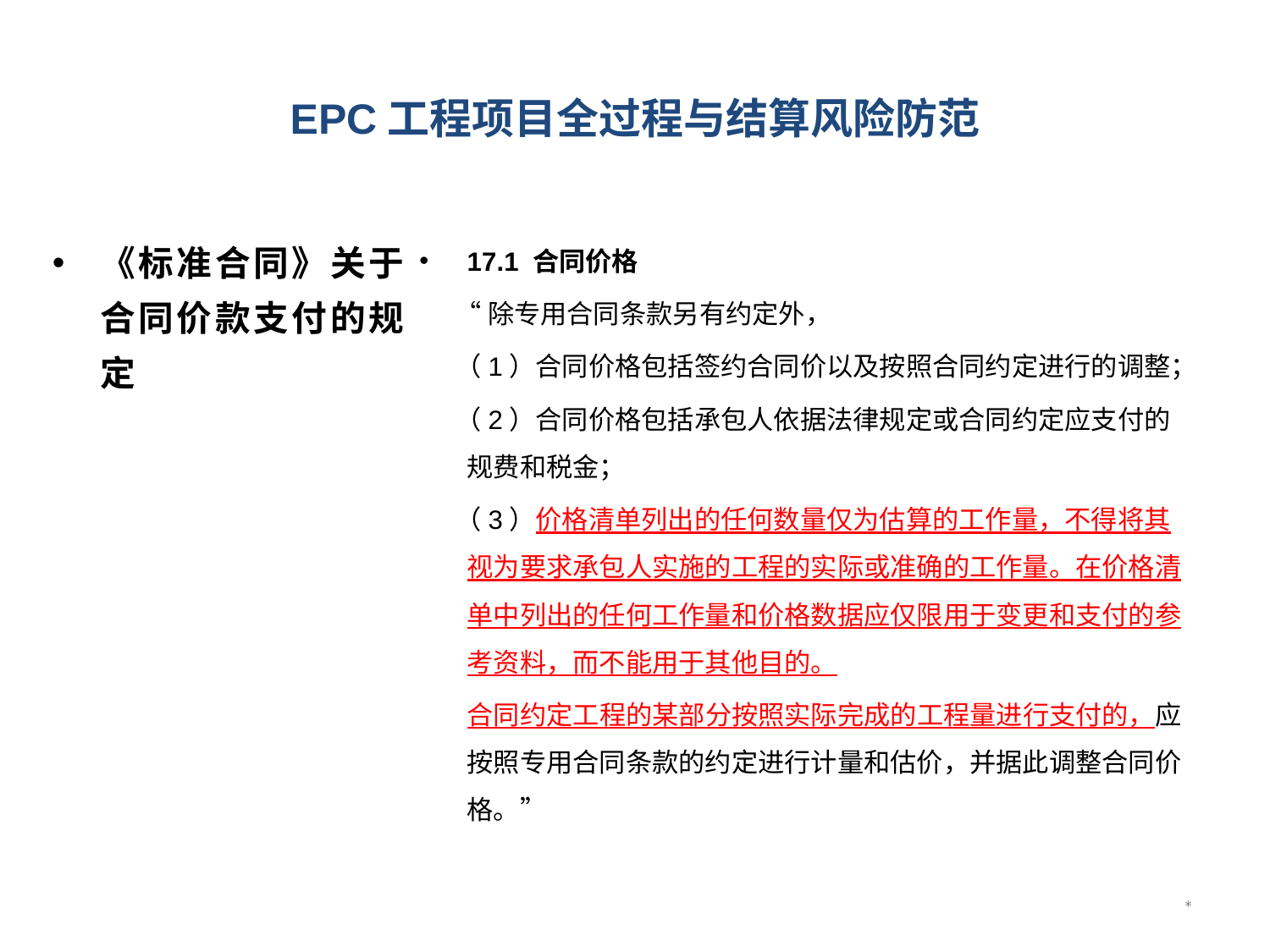

# EPC工程项目全过程与结算风险防范
《标准合同》关于合同价款支付的规定
17.1 合同价格
      “除专用合同条款另有约定外，
     （1）合同价格包括签约合同价以及按照合同约定进行的调整；
     （2）合同价格包括承包人依据法律规定或合同约定应支付的规费和税金；
     （3）价格清单列出的任何数量仅为估算的工作量，不得将其视为要求承包人实施的工程的实际或准确的工作量。在价格清单中列出的任何工作量和价格数据应仅限用于变更和支付的参考资料，而不能用于其他目的。
       合同约定工程的某部分按照实际完成的工程量进行支付的，应按照专用合同条款的约定进行计量和估价，并据此调整合同价格。”
*